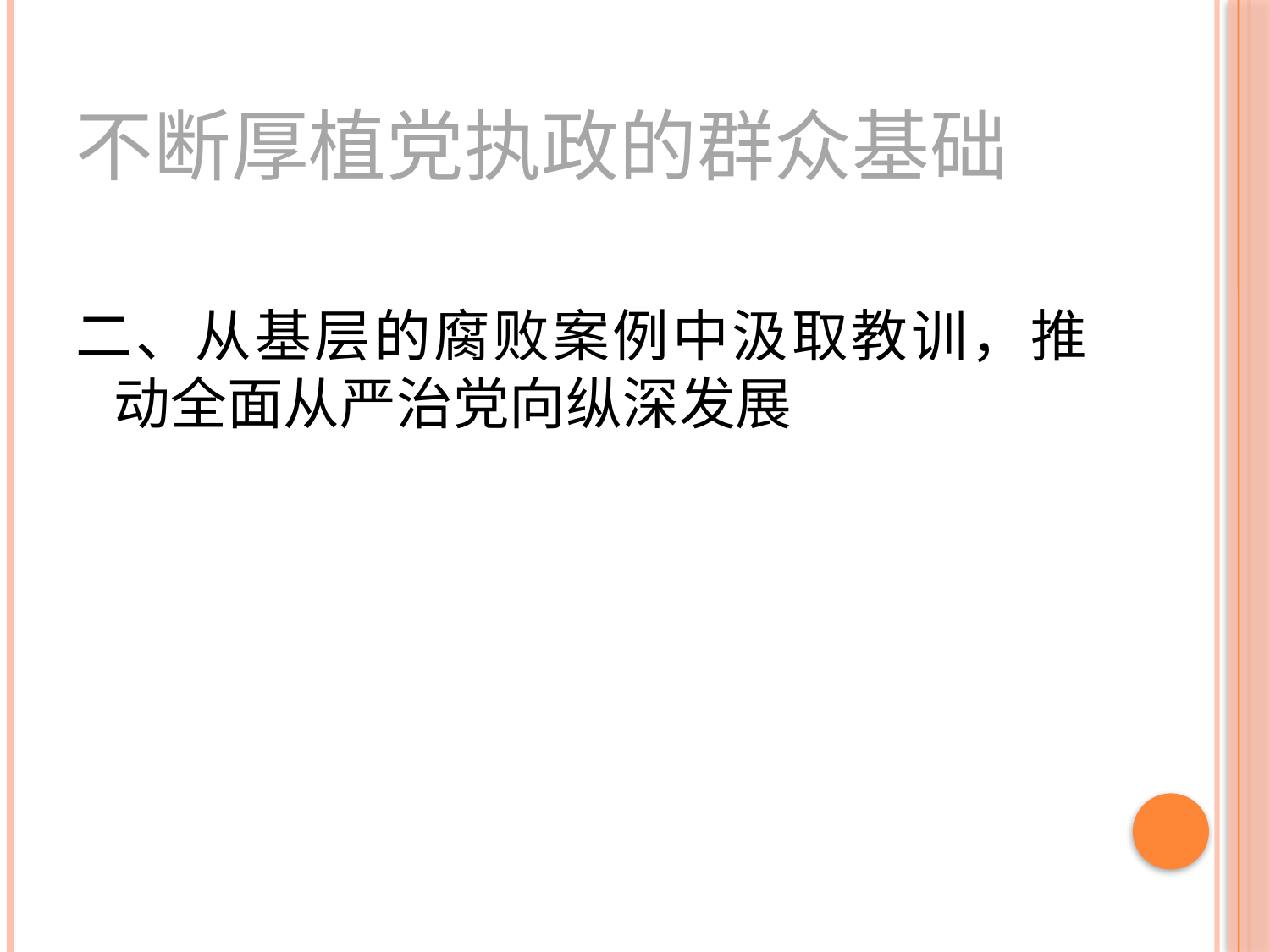

# 不断厚植党执政的群众基础

二、从基层的腐败案例中汲取教训，推动全面从严治党向纵深发展